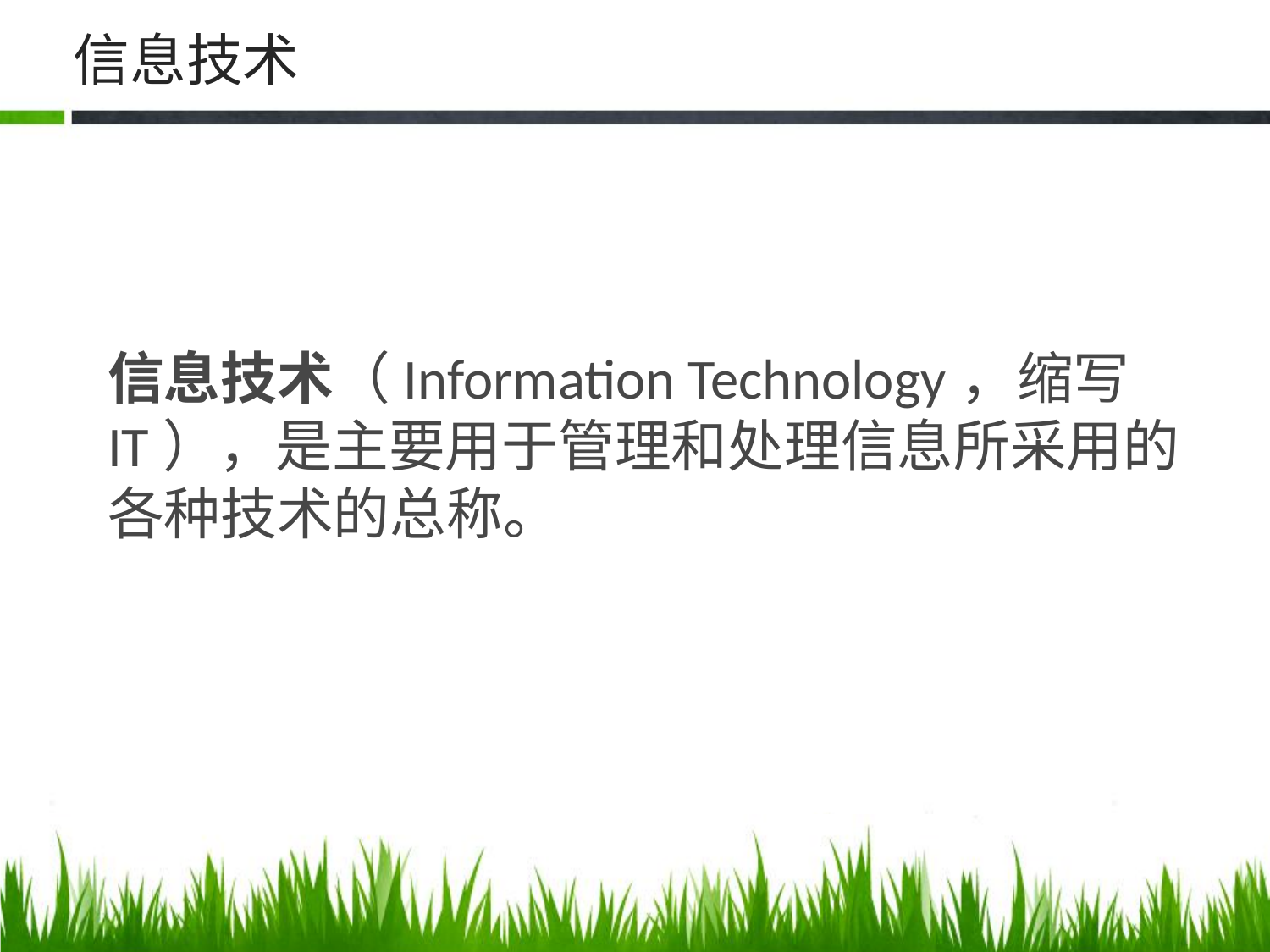

# 信息技术
信息技术（Information Technology，缩写IT），是主要用于管理和处理信息所采用的各种技术的总称。